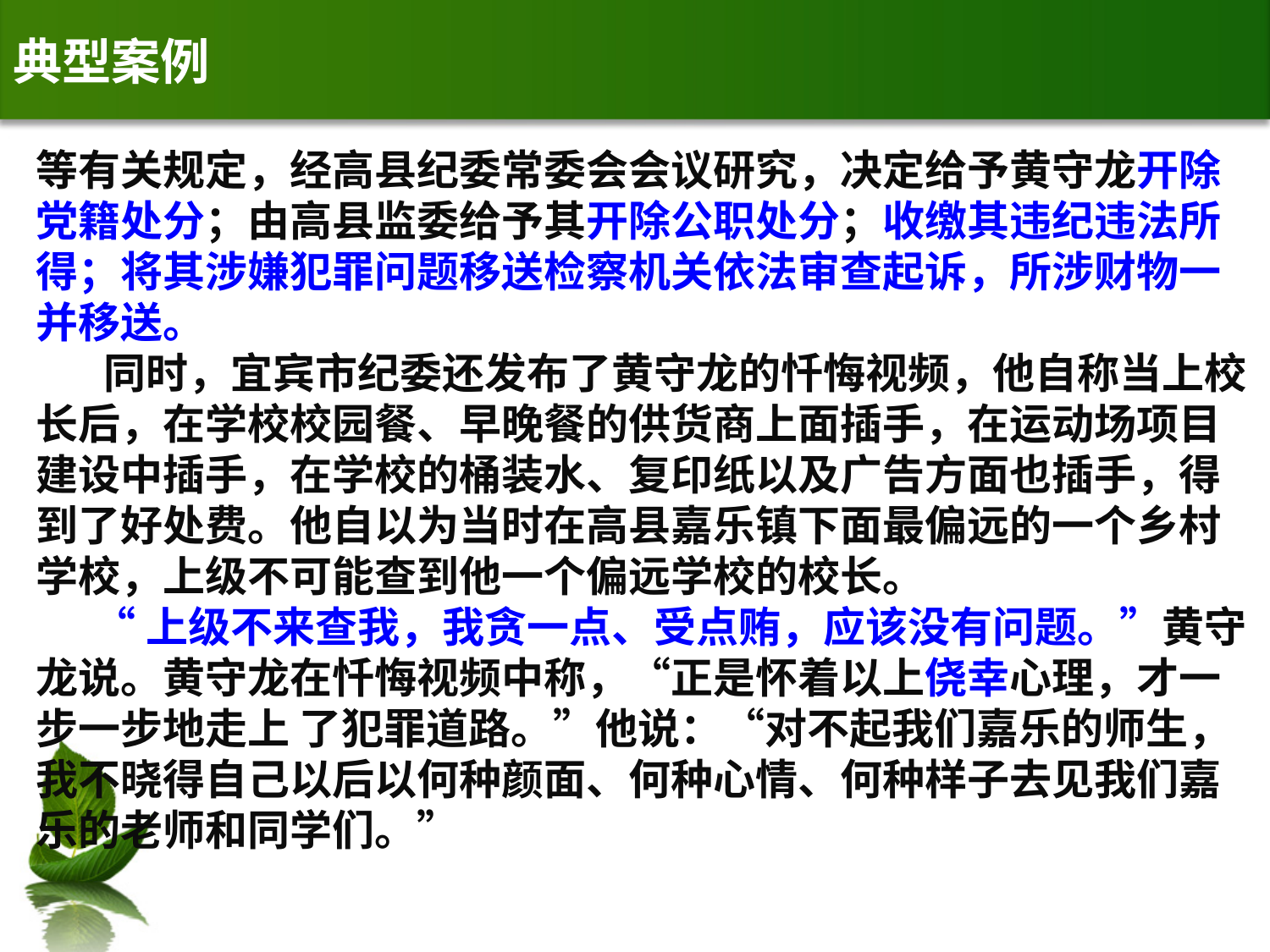

典型案例
等有关规定，经高县纪委常委会会议研究，决定给予黄守龙开除党籍处分；由高县监委给予其开除公职处分；收缴其违纪违法所得；将其涉嫌犯罪问题移送检察机关依法审查起诉，所涉财物一并移送。
      同时，宜宾市纪委还发布了黄守龙的忏悔视频，他自称当上校长后，在学校校园餐、早晚餐的供货商上面插手，在运动场项目建设中插手，在学校的桶装水、复印纸以及广告方面也插手，得到了好处费。他自以为当时在高县嘉乐镇下面最偏远的一个乡村学校，上级不可能查到他一个偏远学校的校长。
      “上级不来查我，我贪一点、受点贿，应该没有问题。”黄守龙说。黄守龙在忏悔视频中称，“正是怀着以上侥幸心理，才一步一步地走上 了犯罪道路。”他说：“对不起我们嘉乐的师生，我不晓得自己以后以何种颜面、何种心情、何种样子去见我们嘉乐的老师和同学们。”